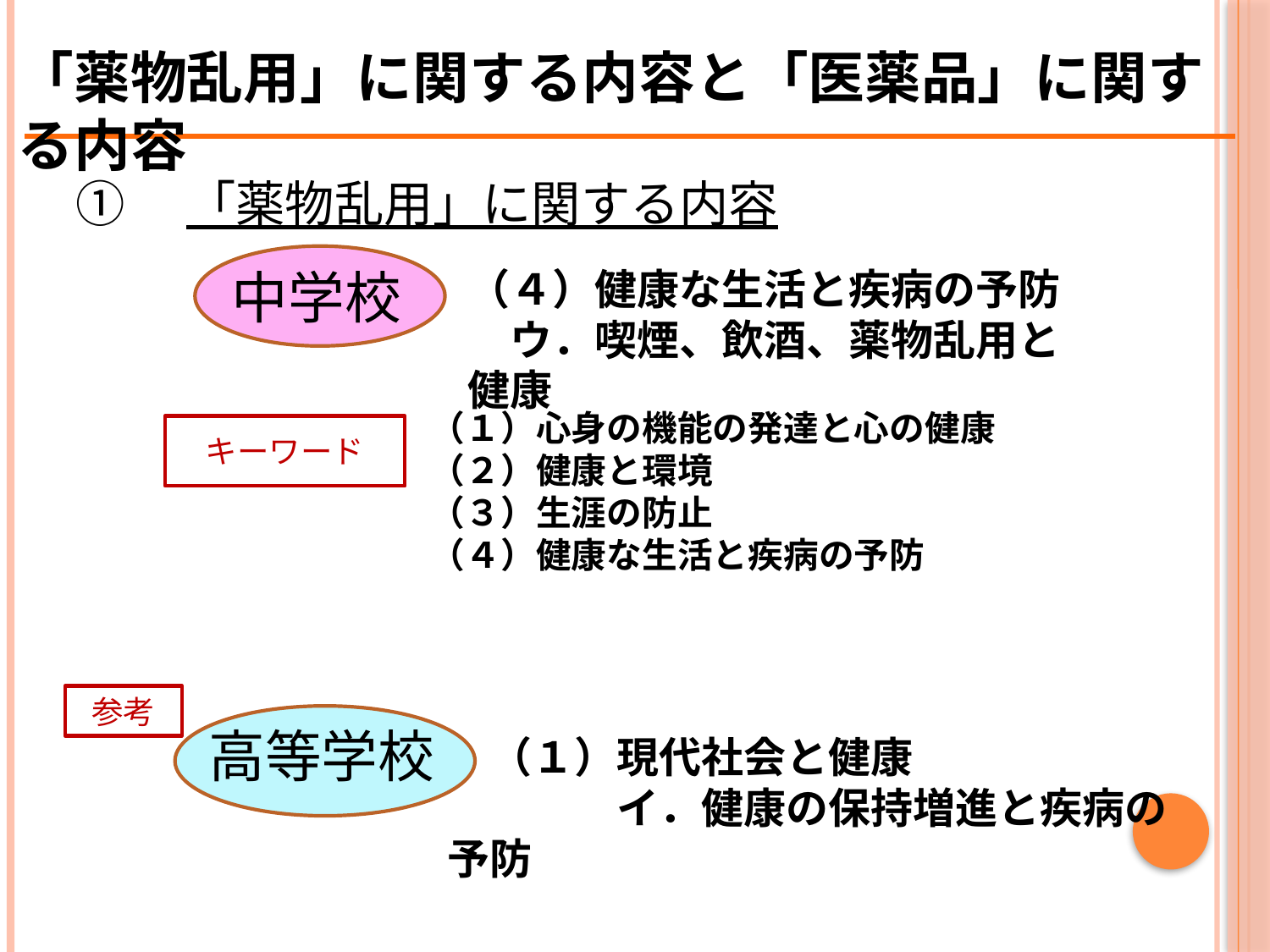

「薬物乱用」に関する内容と「医薬品」に関する内容
①　「薬物乱用」に関する内容

中学校
（４）健康な生活と疾病の予防
　ウ．喫煙、飲酒、薬物乱用と健康
（１）心身の機能の発達と心の健康
（２）健康と環境
（３）生涯の防止
（４）健康な生活と疾病の予防

キーワード
参考

高等学校
　（１）現代社会と健康
　　　　イ．健康の保持増進と疾病の予防